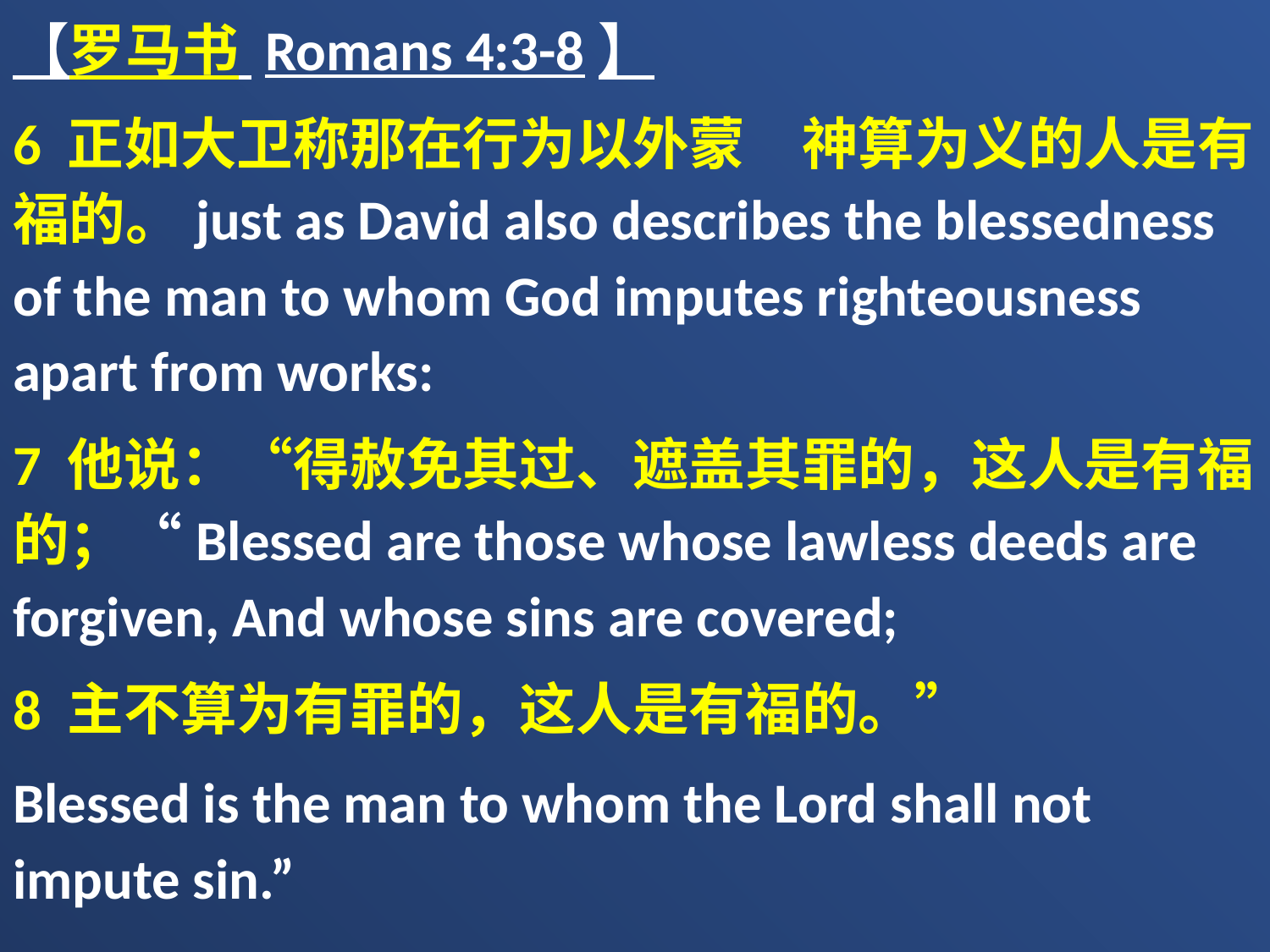

【罗马书 Romans 4:3-8】
6 正如大卫称那在行为以外蒙　神算为义的人是有福的。just as David also describes the blessedness of the man to whom God imputes righteousness apart from works:
7 他说：“得赦免其过、遮盖其罪的，这人是有福的；“Blessed are those whose lawless deeds are forgiven, And whose sins are covered;
8 主不算为有罪的，这人是有福的。”
Blessed is the man to whom the Lord shall not impute sin.”